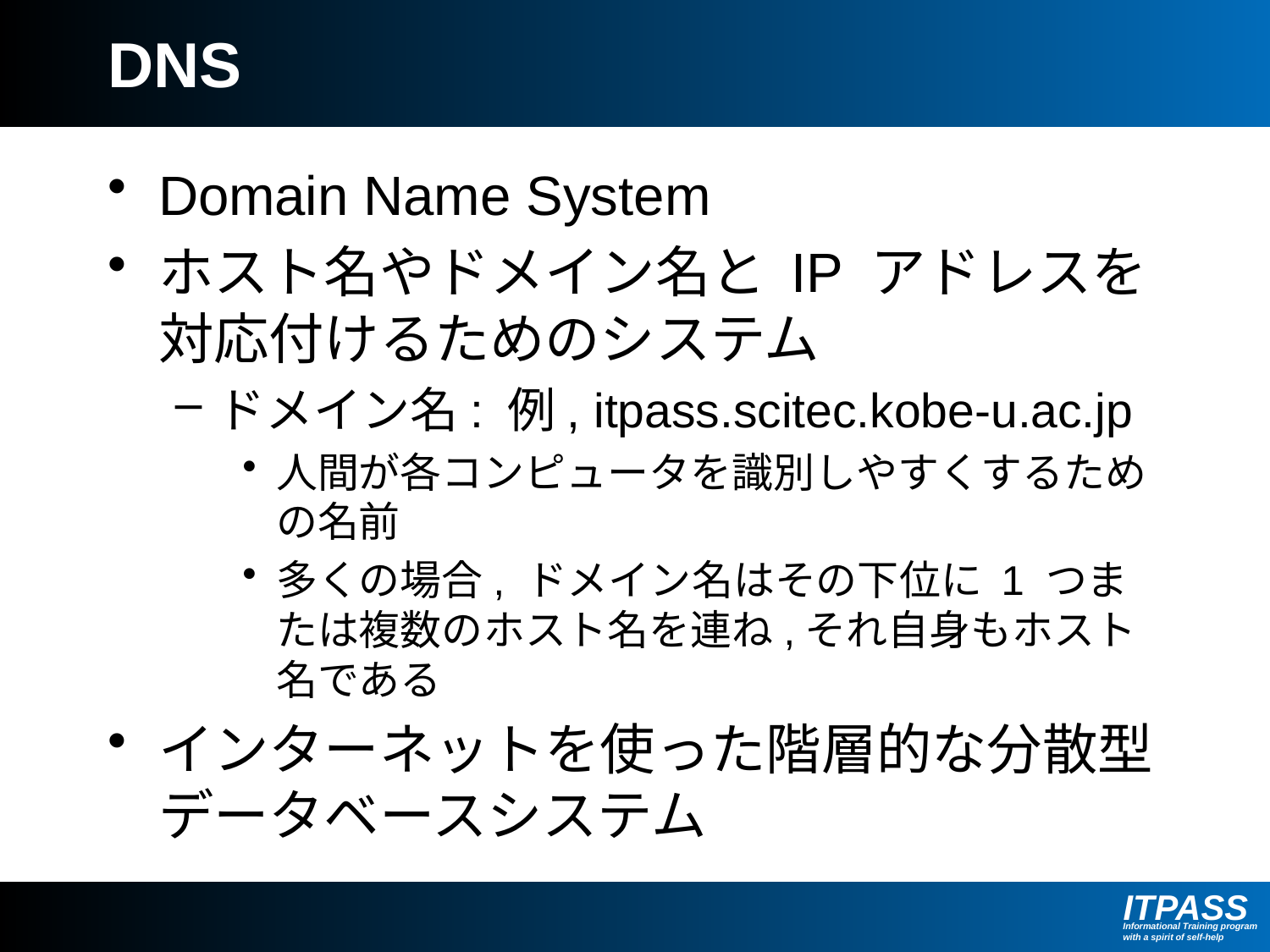

# DNS
Domain Name System
ホスト名やドメイン名と IP アドレスを対応付けるためのシステム
ドメイン名: 例, itpass.scitec.kobe-u.ac.jp
人間が各コンピュータを識別しやすくするための名前
多くの場合, ドメイン名はその下位に 1 つまたは複数のホスト名を連ね,それ自身もホスト名である
インターネットを使った階層的な分散型データベースシステム